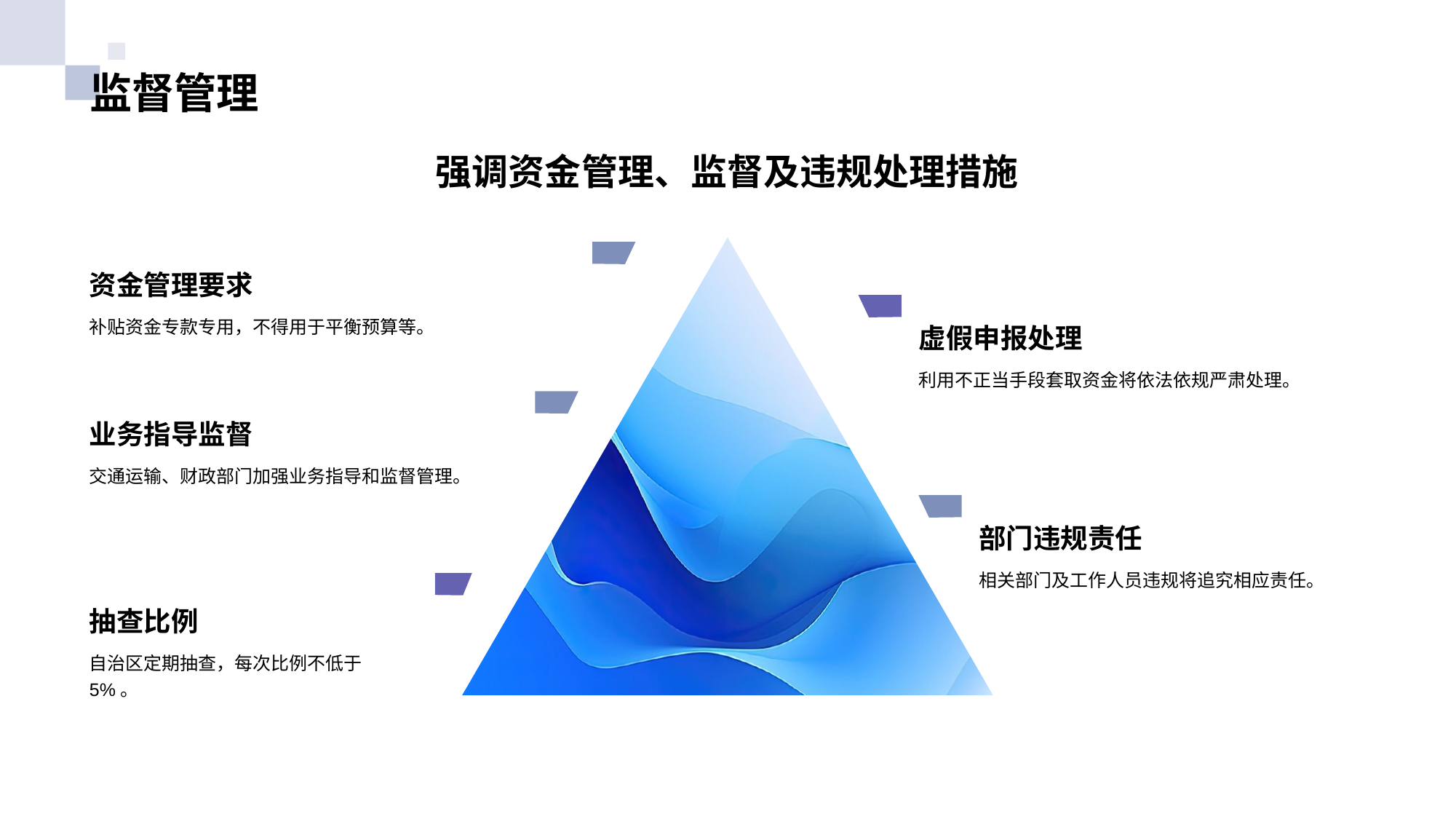

# 监督管理
强调资金管理、监督及违规处理措施
资金管理要求

补贴资金专款专用，不得用于平衡预算等。
虚假申报处理

利用不正当手段套取资金将依法依规严肃处理。
业务指导监督

交通运输、财政部门加强业务指导和监督管理。
部门违规责任

相关部门及工作人员违规将追究相应责任。
抽查比例

自治区定期抽查，每次比例不低于5%。